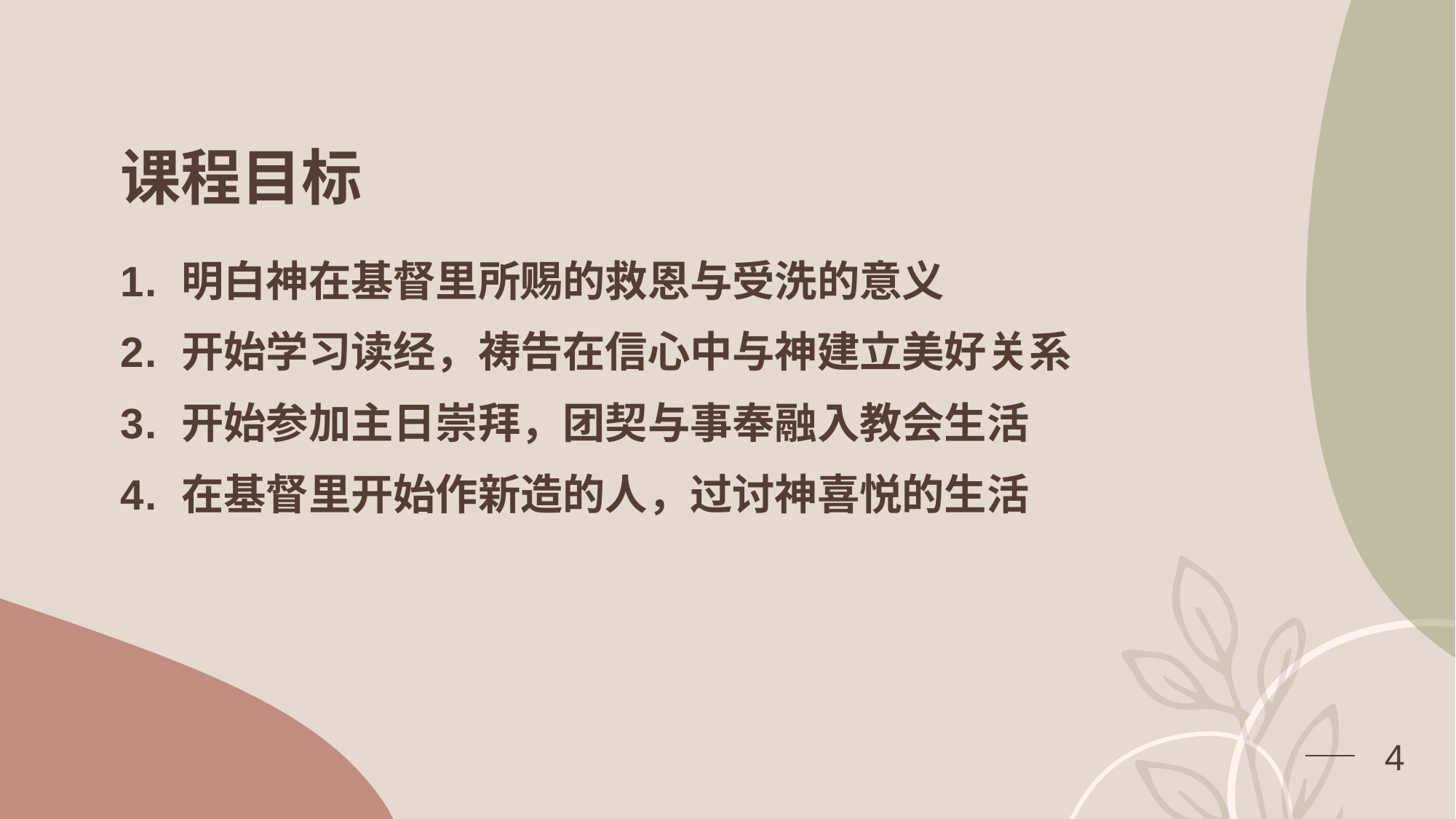

# 课程目标
明白神在基督里所赐的救恩与受洗的意义
开始学习读经，祷告在信心中与神建立美好关系
开始参加主日崇拜，团契与事奉融入教会生活
在基督里开始作新造的人，过讨神喜悦的生活
4